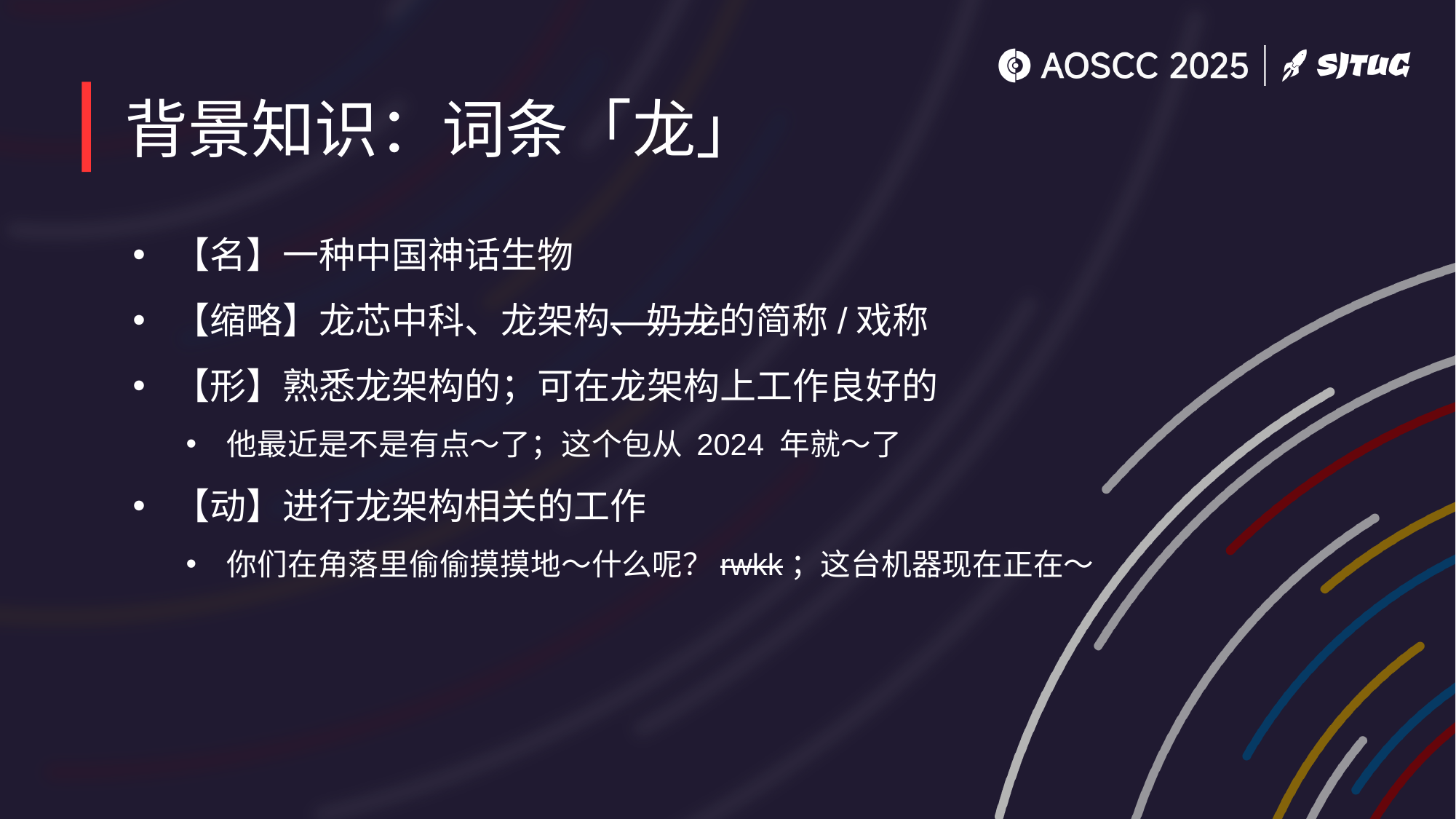

# 背景知识：词条「龙」
【名】一种中国神话生物
【缩略】龙芯中科、龙架构、奶龙的简称/戏称
【形】熟悉龙架构的；可在龙架构上工作良好的
他最近是不是有点～了；这个包从 2024 年就～了
【动】进行龙架构相关的工作
你们在角落里偷偷摸摸地～什么呢？rwkk；这台机器现在正在～